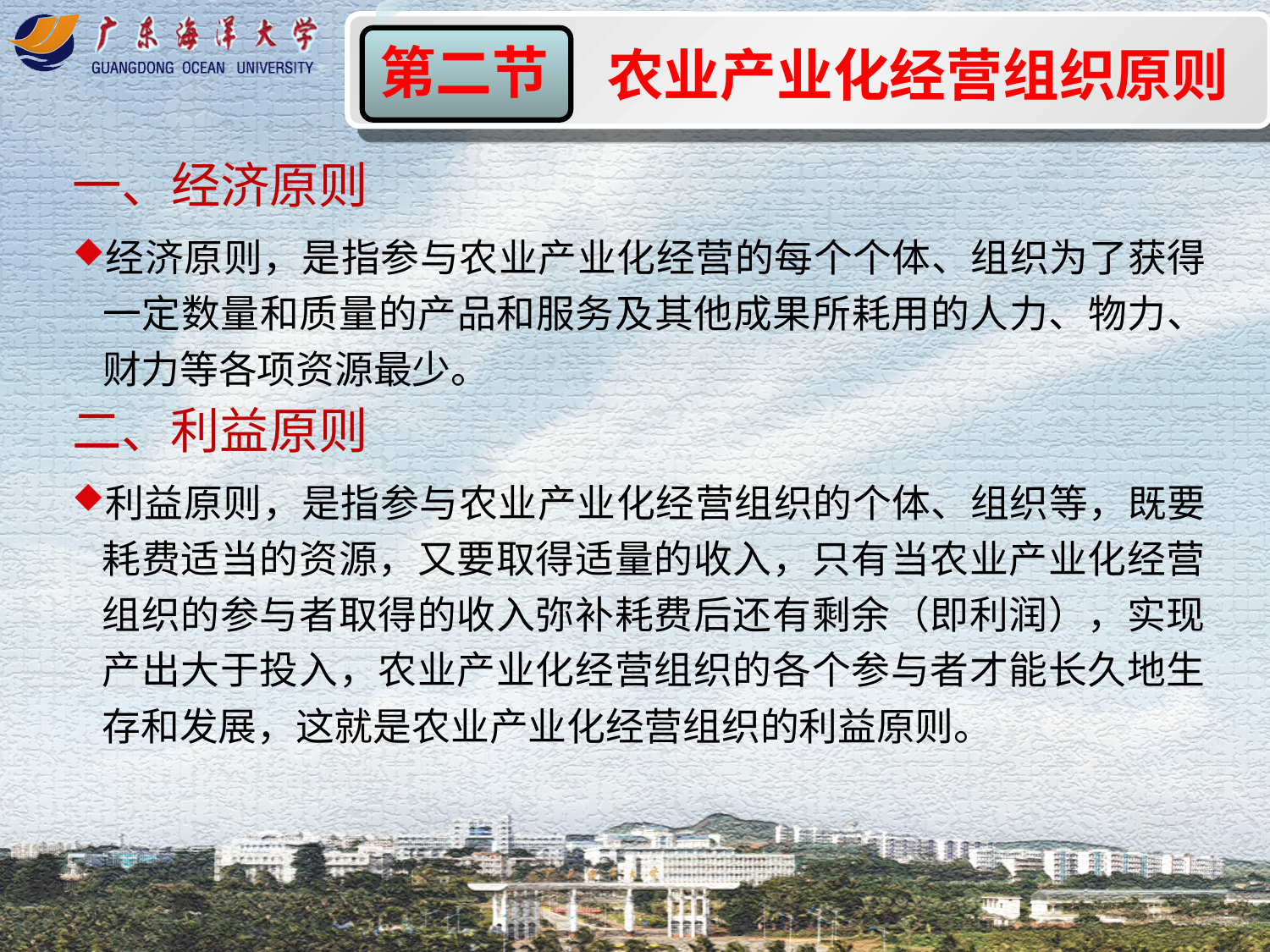

农业产业化经营组织原则

第一节
第二节
一、经济原则
经济原则，是指参与农业产业化经营的每个个体、组织为了获得一定数量和质量的产品和服务及其他成果所耗用的人力、物力、财力等各项资源最少。
二、利益原则
利益原则，是指参与农业产业化经营组织的个体、组织等，既要耗费适当的资源，又要取得适量的收入，只有当农业产业化经营组织的参与者取得的收入弥补耗费后还有剩余（即利润），实现产出大于投入，农业产业化经营组织的各个参与者才能长久地生存和发展，这就是农业产业化经营组织的利益原则。